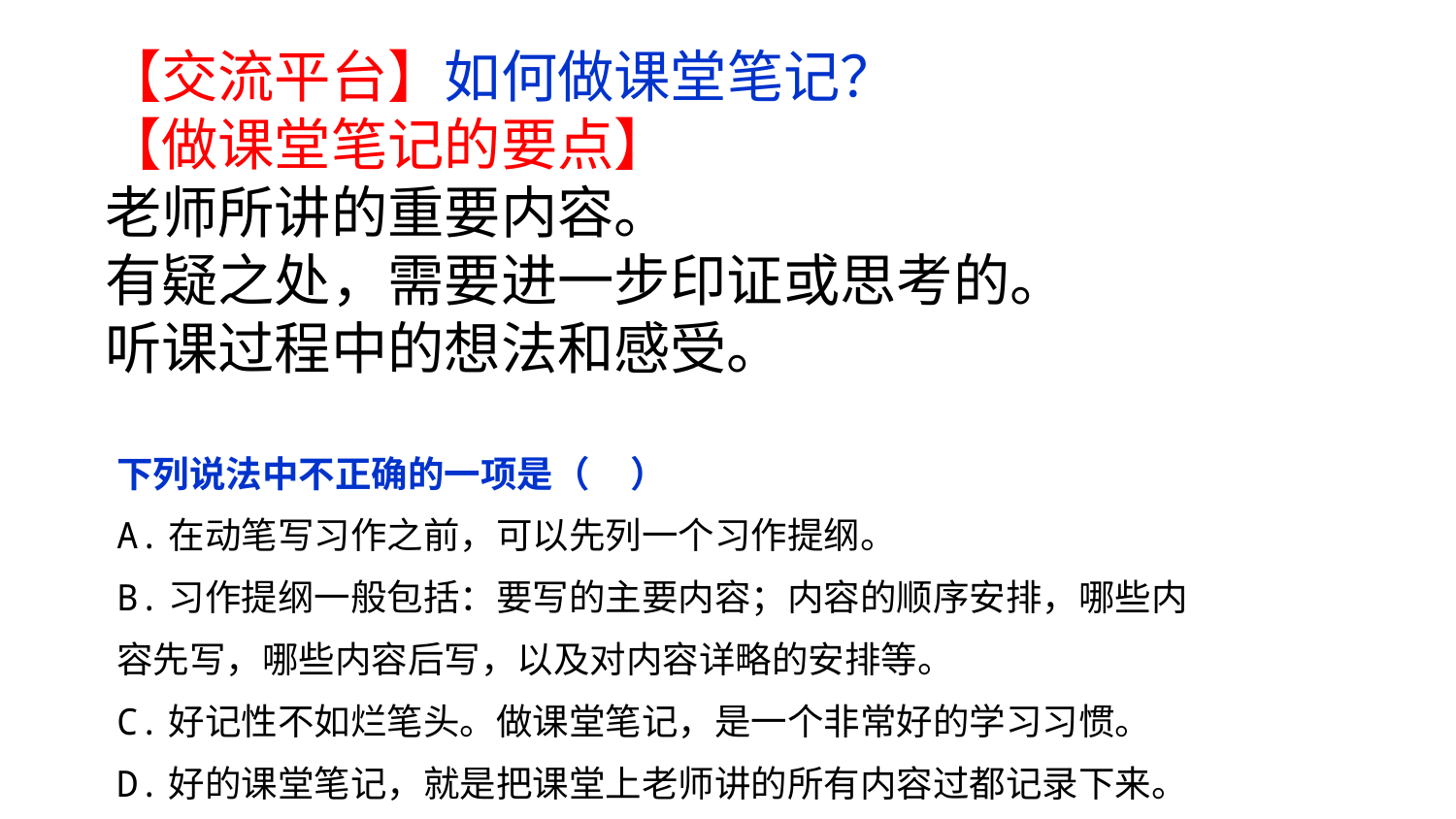

【交流平台】如何做课堂笔记？
【做课堂笔记的要点】
老师所讲的重要内容。
有疑之处，需要进一步印证或思考的。
听课过程中的想法和感受。

下列说法中不正确的一项是（     ）
A.在动笔写习作之前，可以先列一个习作提纲。
B.习作提纲一般包括：要写的主要内容；内容的顺序安排，哪些内容先写，哪些内容后写，以及对内容详略的安排等。
C.好记性不如烂笔头。做课堂笔记，是一个非常好的学习习惯。
D.好的课堂笔记，就是把课堂上老师讲的所有内容过都记录下来。